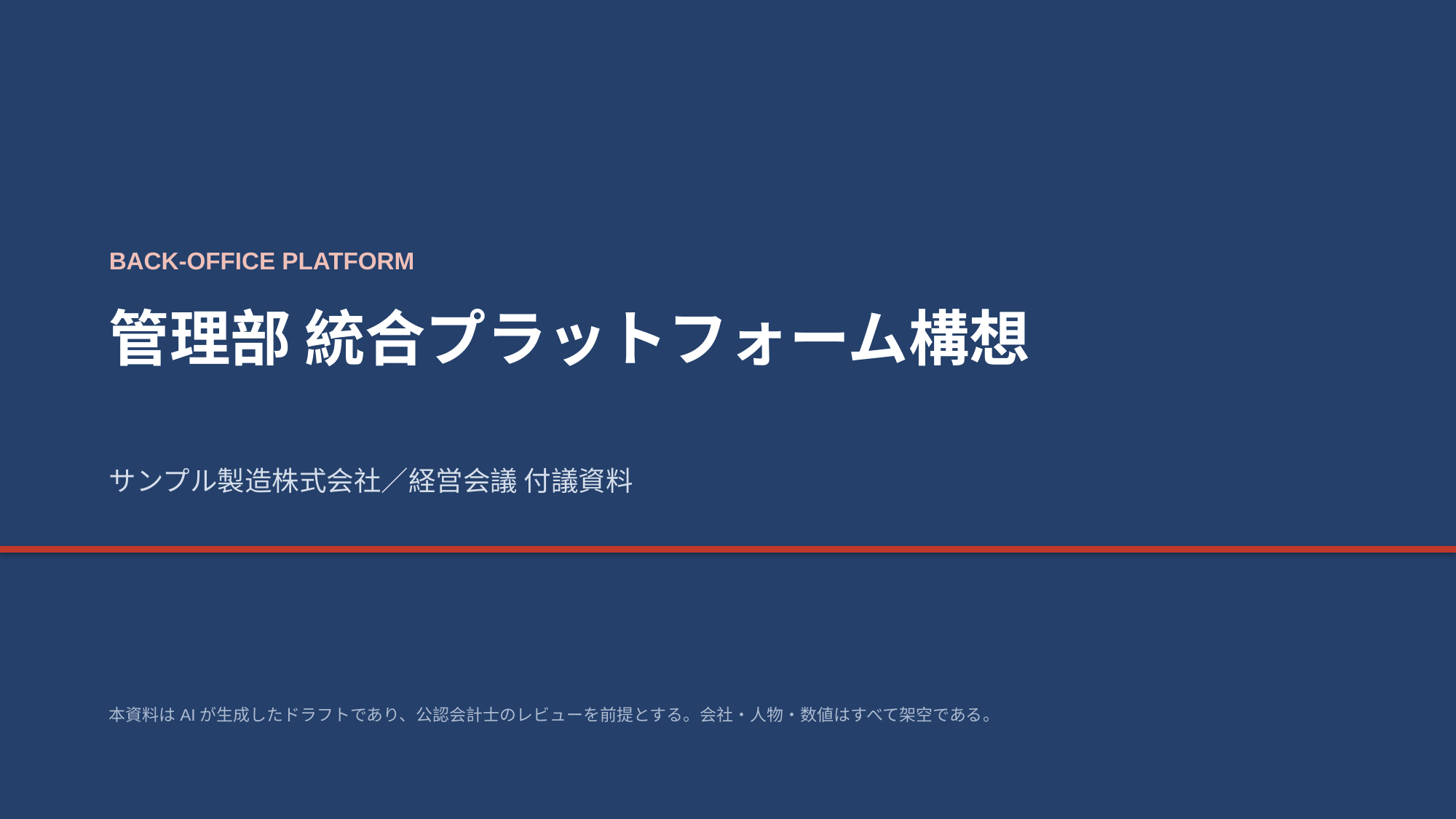

BACK-OFFICE PLATFORM
管理部 統合プラットフォーム構想
サンプル製造株式会社／経営会議 付議資料

本資料はAIが生成したドラフトであり、公認会計士のレビューを前提とする。会社・人物・数値はすべて架空である。